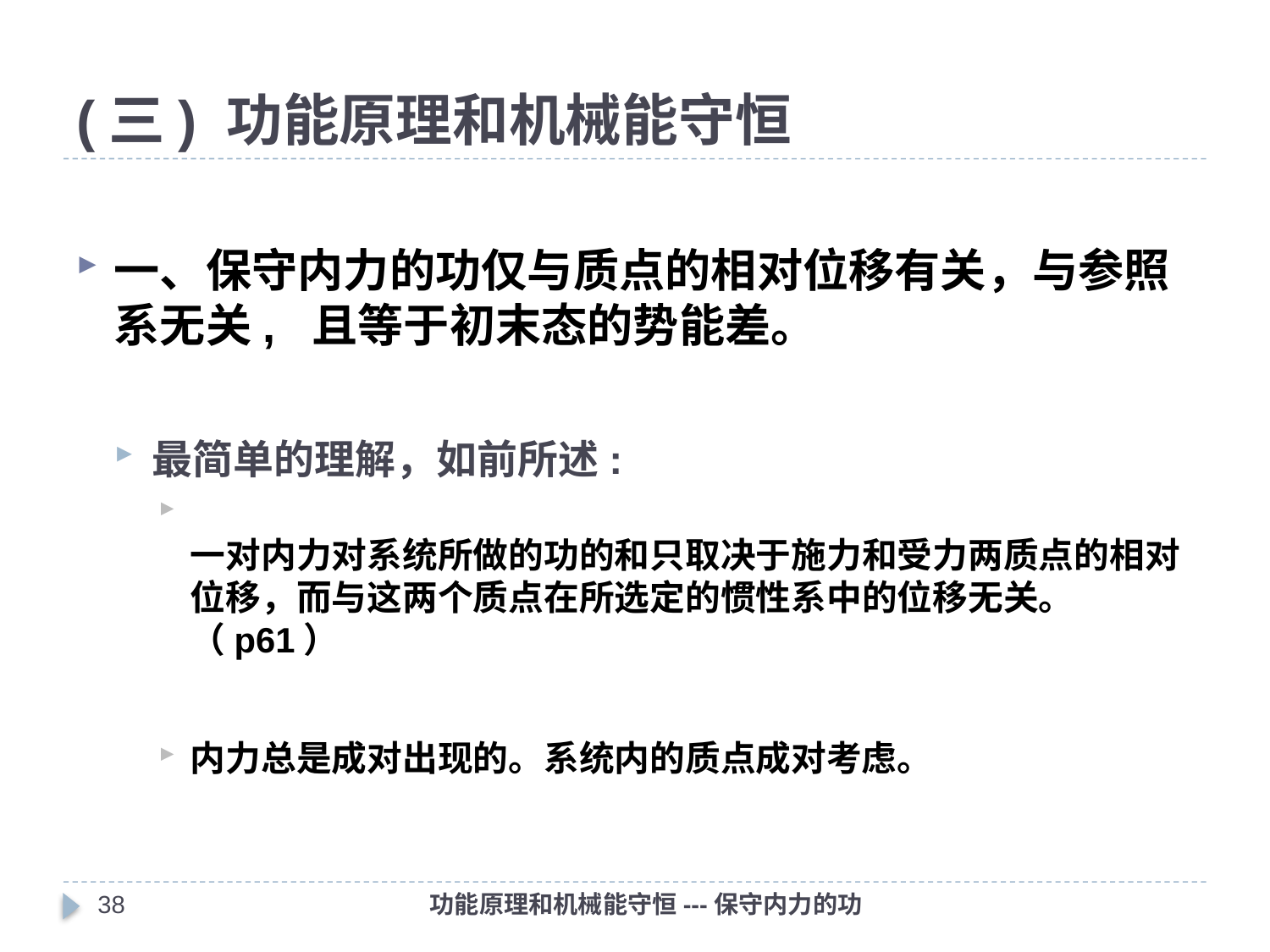

# (三) 功能原理和机械能守恒

一、保守内力的功仅与质点的相对位移有关，与参照系无关,  且等于初末态的势能差。

最简单的理解，如前所述:
一对内力对系统所做的功的和只取决于施力和受力两质点的相对位移，而与这两个质点在所选定的惯性系中的位移无关。（p61）

内力总是成对出现的。系统内的质点成对考虑。

38
功能原理和机械能守恒---保守内力的功